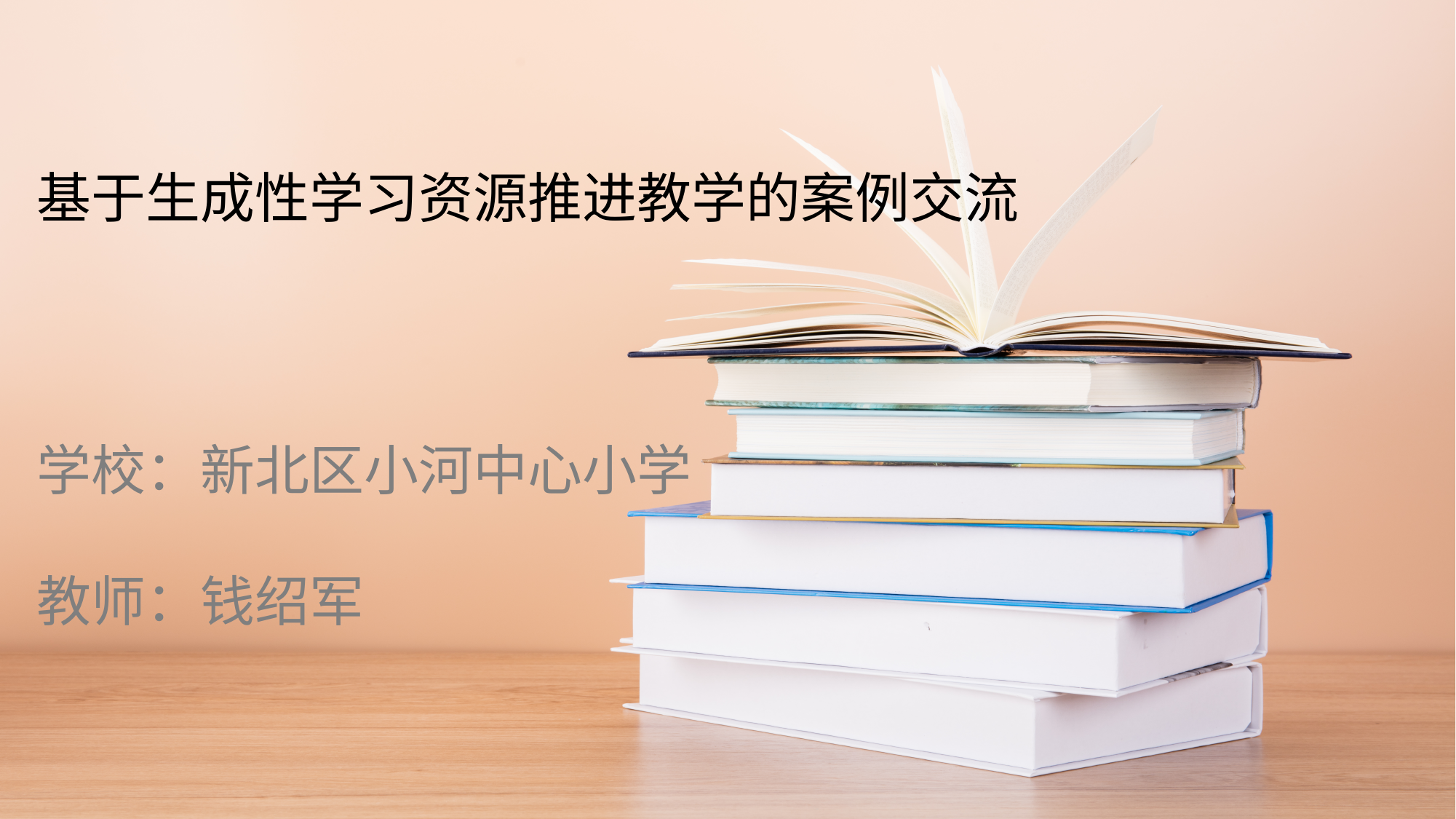

基于生成性学习资源推进教学的案例交流
学校：新北区小河中心小学
教师：钱绍军